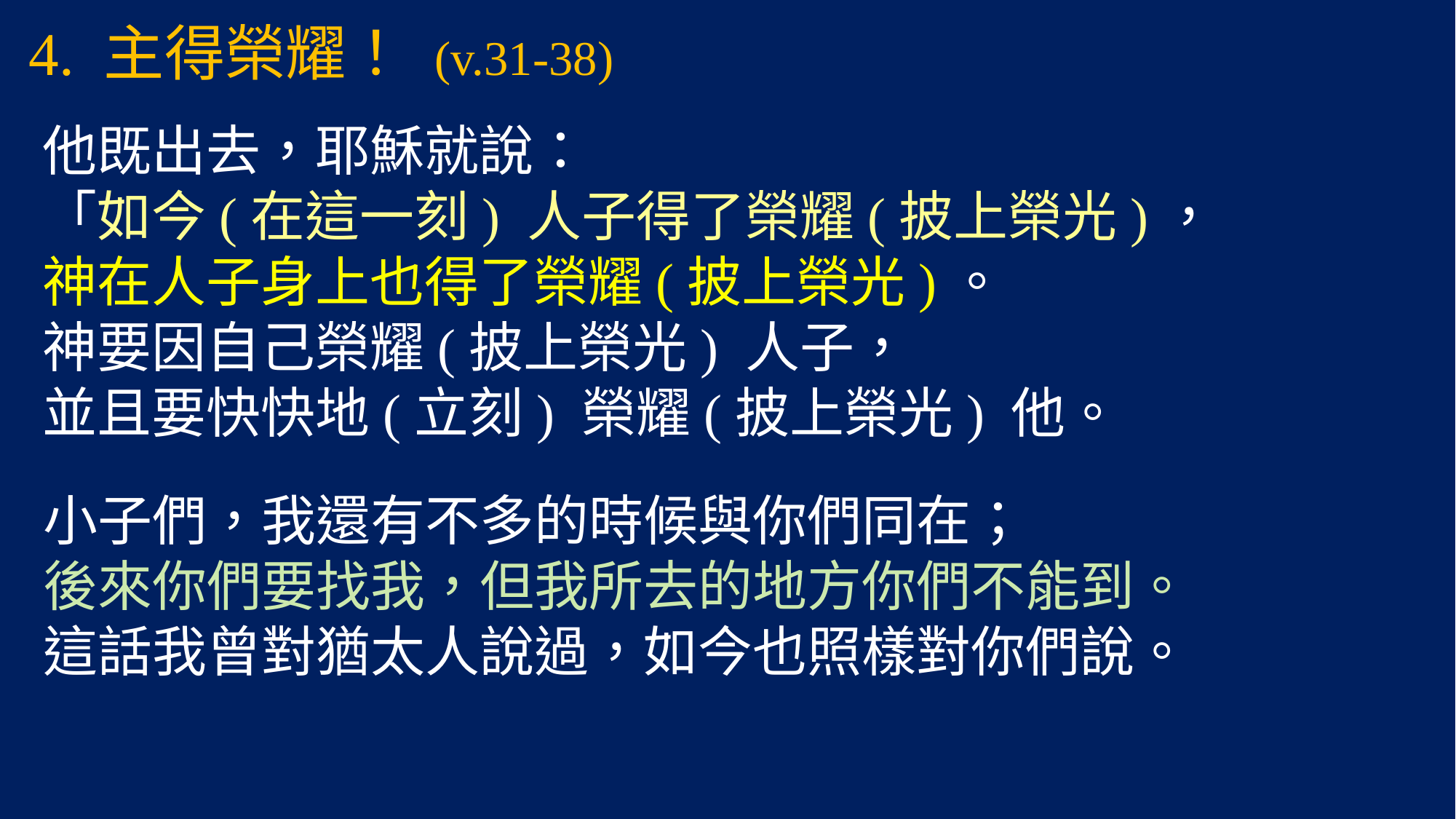

# 4. 主得榮耀！ (v.31-38)
他既出去，耶穌就說：
「如今(在這一刻) 人子得了榮耀(披上榮光)，
神在人子身上也得了榮耀(披上榮光)。
神要因自己榮耀(披上榮光) 人子，
並且要快快地(立刻) 榮耀(披上榮光) 他。

小子們，我還有不多的時候與你們同在；
後來你們要找我，但我所去的地方你們不能到。
這話我曾對猶太人說過，如今也照樣對你們說。